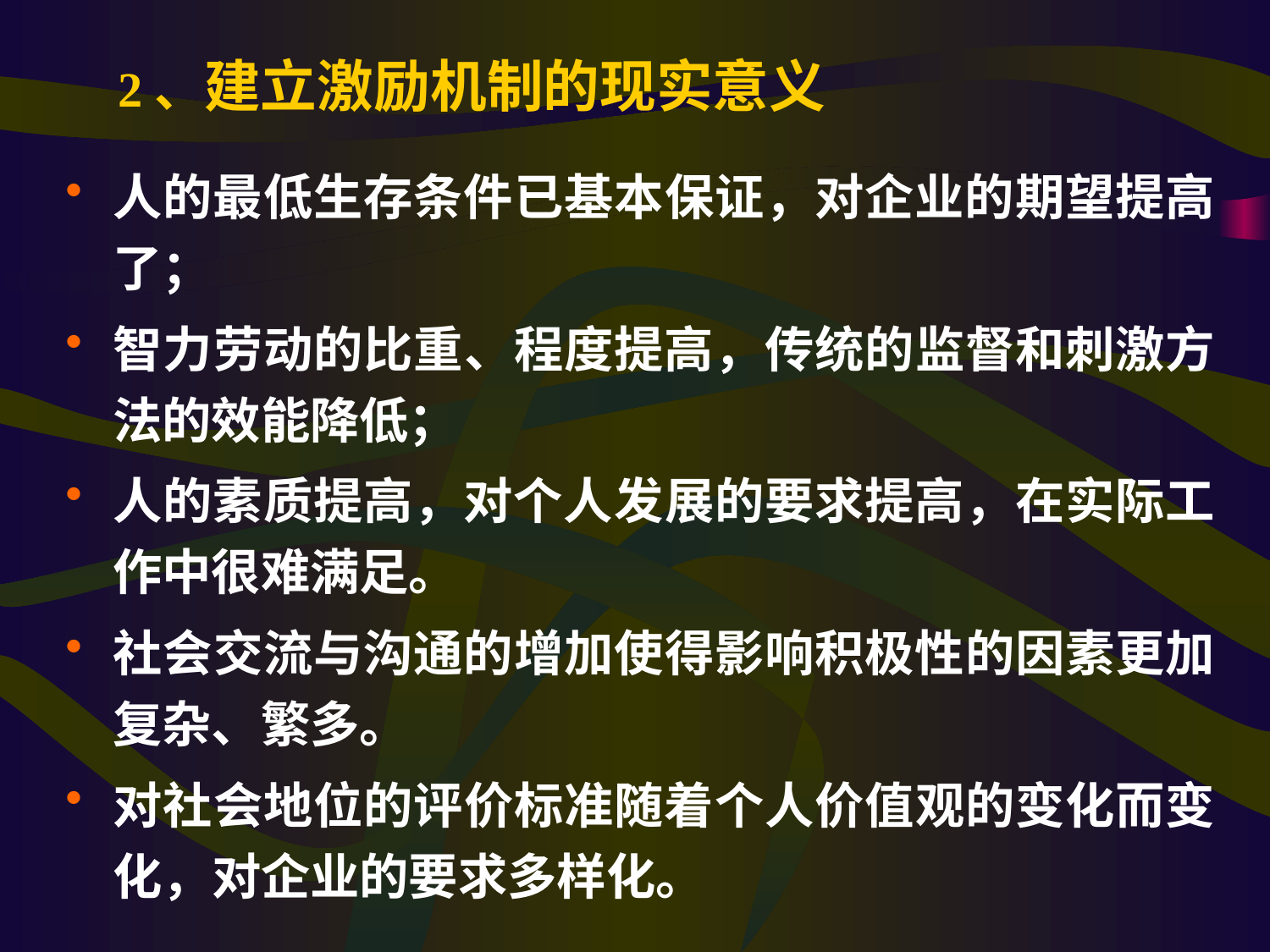

2、建立激励机制的现实意义
人的最低生存条件已基本保证，对企业的期望提高了；
智力劳动的比重、程度提高，传统的监督和刺激方法的效能降低；
人的素质提高，对个人发展的要求提高，在实际工作中很难满足。
社会交流与沟通的增加使得影响积极性的因素更加复杂、繁多。
对社会地位的评价标准随着个人价值观的变化而变化，对企业的要求多样化。
#